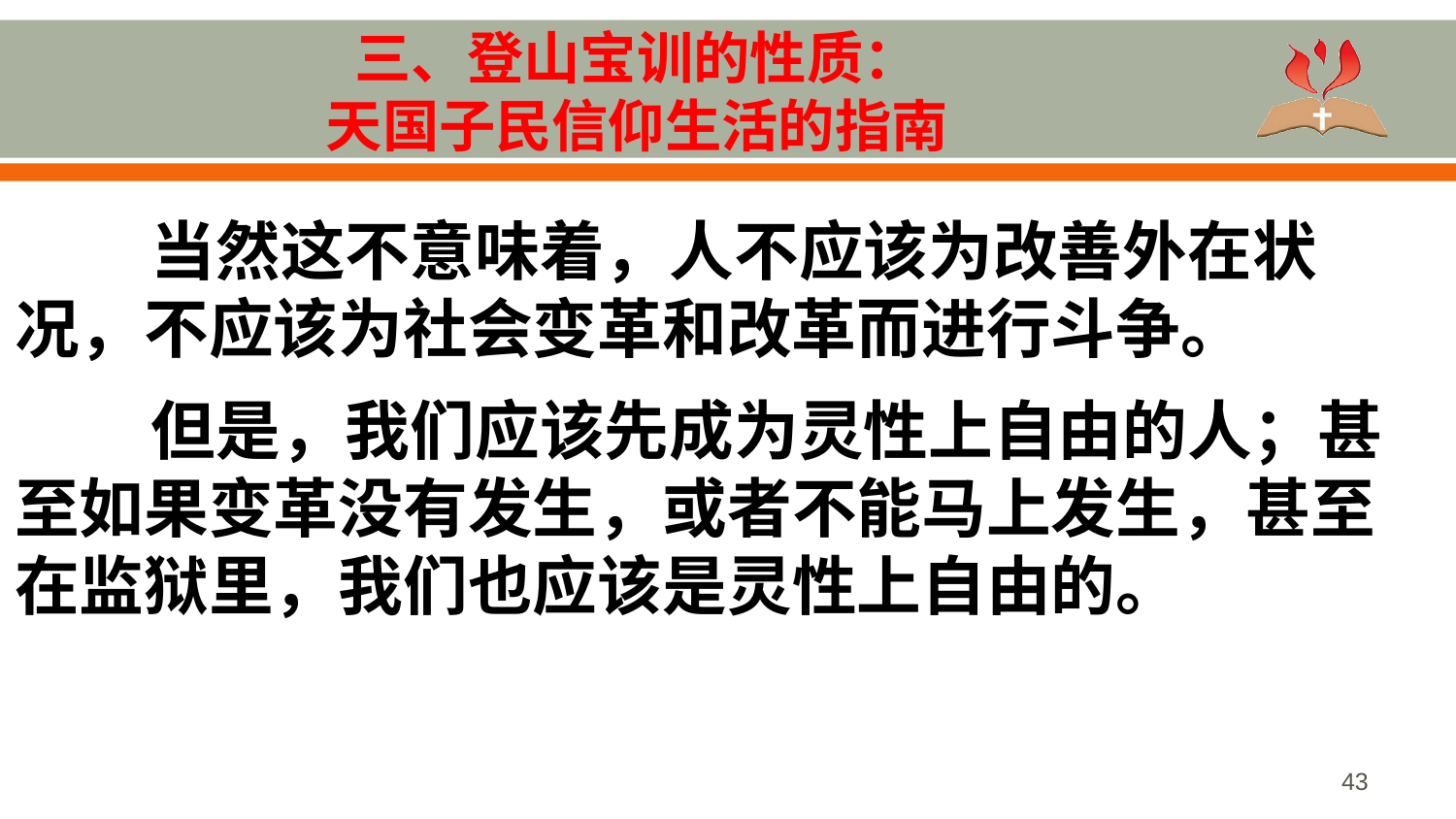

# 三、登山宝训的性质： 天国子民信仰生活的指南
当然这不意味着，人不应该为改善外在状况，不应该为社会变革和改革而进行斗争。
但是，我们应该先成为灵性上自由的人；甚至如果变革没有发生，或者不能马上发生，甚至在监狱里，我们也应该是灵性上自由的。

43